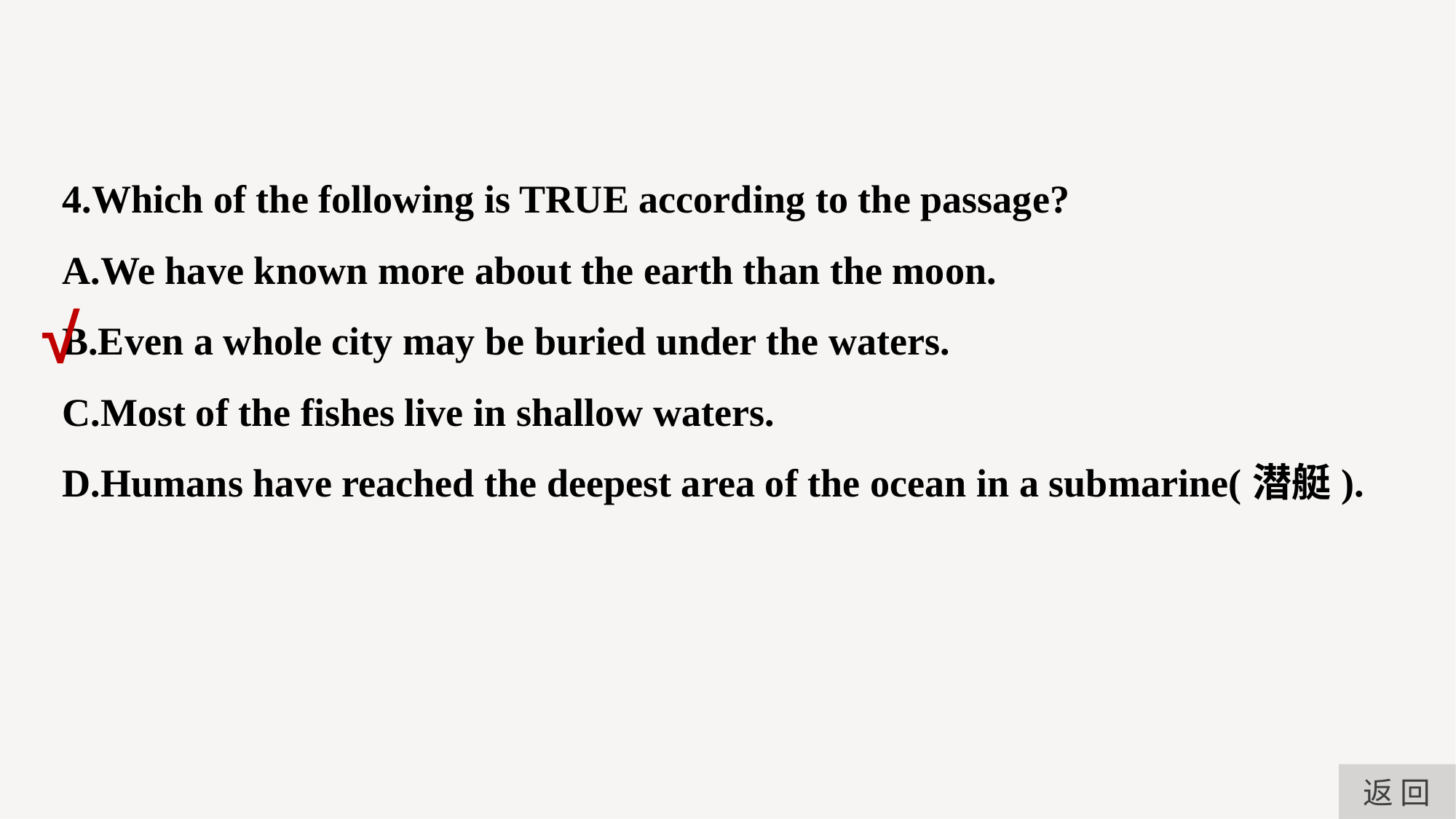

4.Which of the following is TRUE according to the passage?
A.We have known more about the earth than the moon.
B.Even a whole city may be buried under the waters.
C.Most of the fishes live in shallow waters.
D.Humans have reached the deepest area of the ocean in a submarine(潜艇).
√
返 回